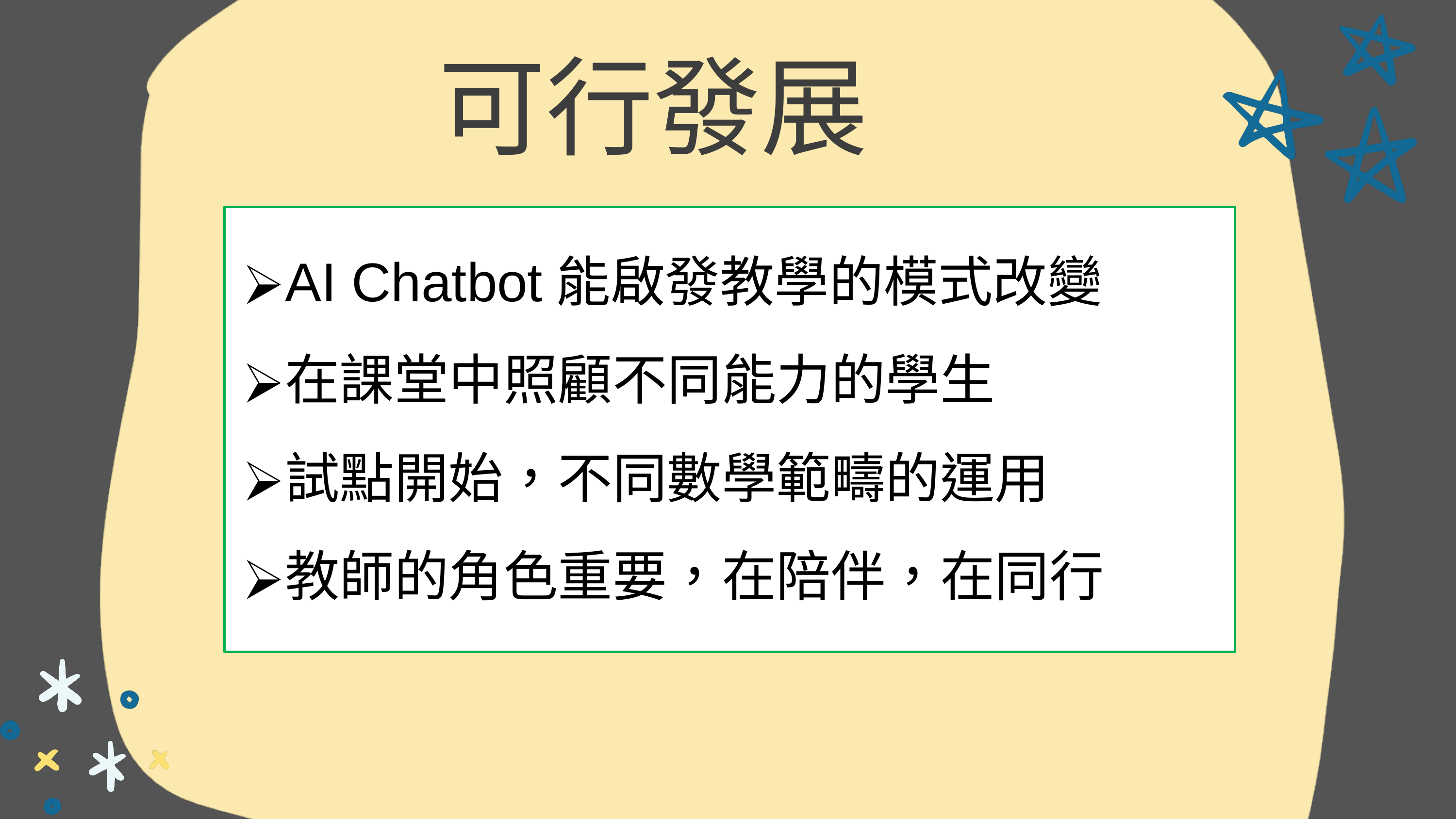

可行發展

AI Chatbot能啟發教學的模式改變
在課堂中照顧不同能力的學生
試點開始，不同數學範疇的運用
教師的角色重要，在陪伴，在同行